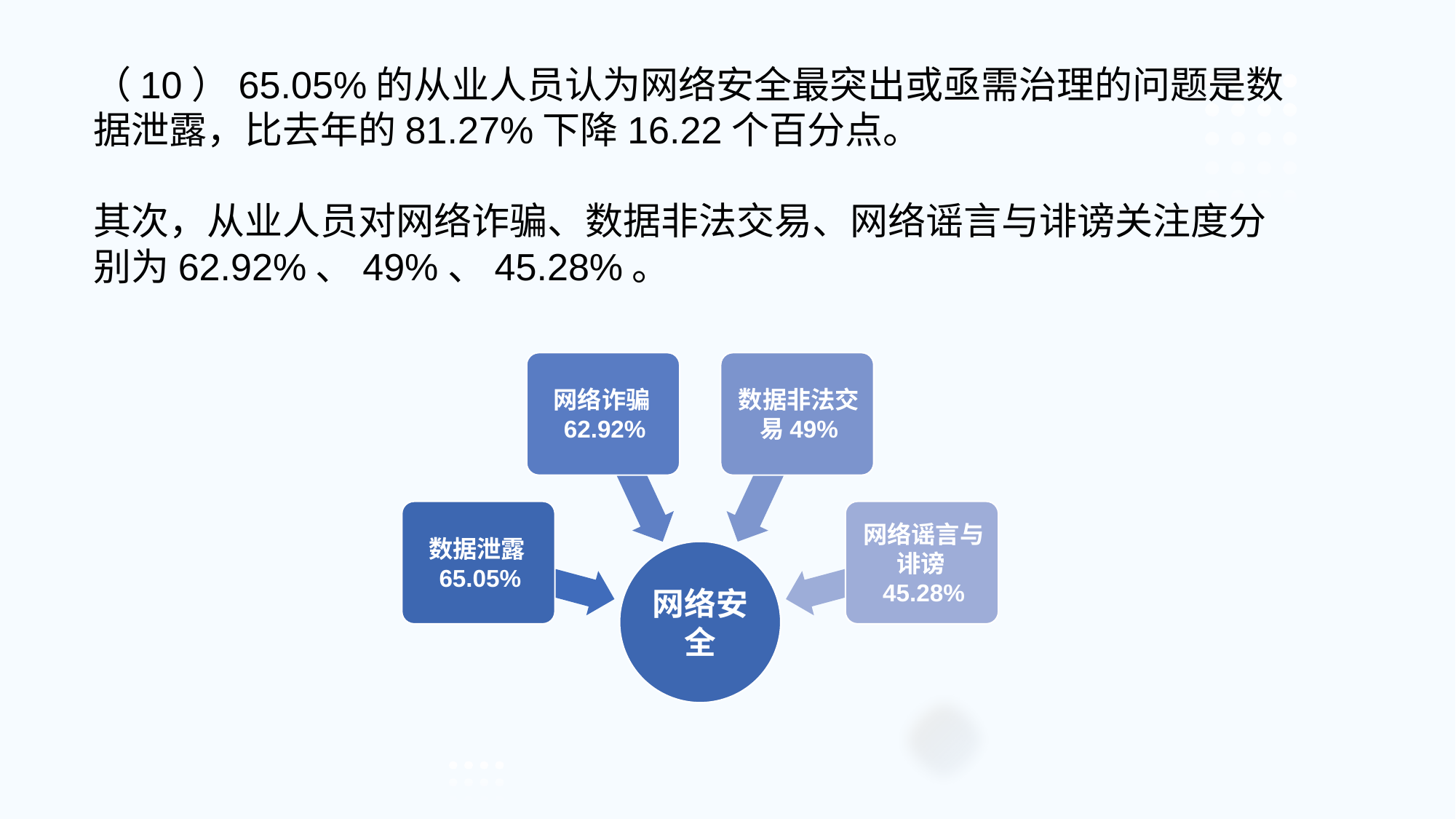

（10）65.05%的从业人员认为网络安全最突出或亟需治理的问题是数据泄露，比去年的81.27%下降16.22个百分点。

其次，从业人员对网络诈骗、数据非法交易、网络谣言与诽谤关注度分别为62.92%、49%、45.28%。

网络安全
数据泄露65.05%
网络诈骗62.92%
数据非法交易49%
网络谣言与诽谤45.28%